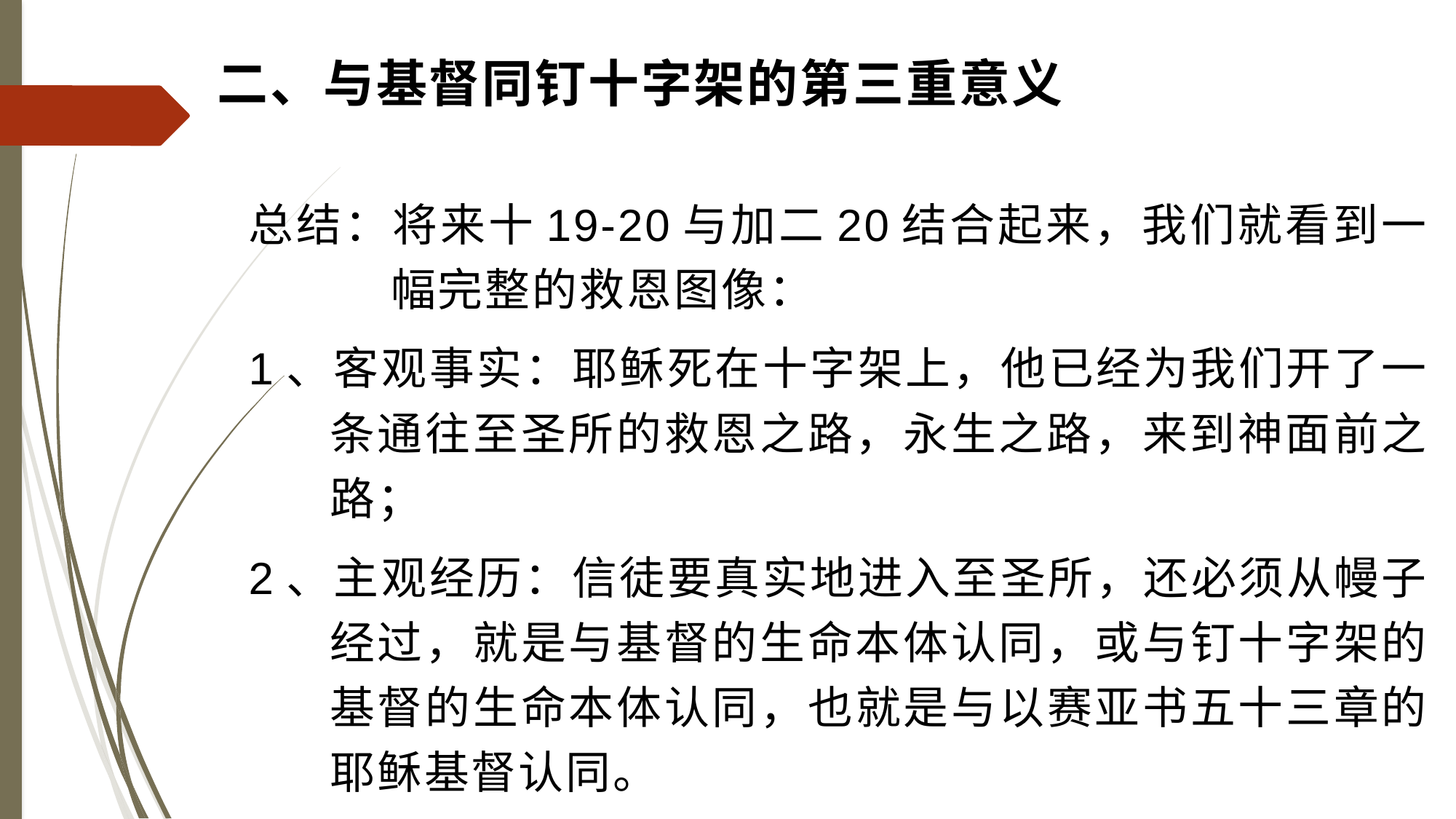

# 二、与基督同钉十字架的第三重意义
总结：将来十19-20与加二20结合起来，我们就看到一幅完整的救恩图像：
1、客观事实：耶稣死在十字架上，他已经为我们开了一条通往至圣所的救恩之路，永生之路，来到神面前之路；
2、主观经历：信徒要真实地进入至圣所，还必须从幔子经过，就是与基督的生命本体认同，或与钉十字架的基督的生命本体认同，也就是与以赛亚书五十三章的耶稣基督认同。